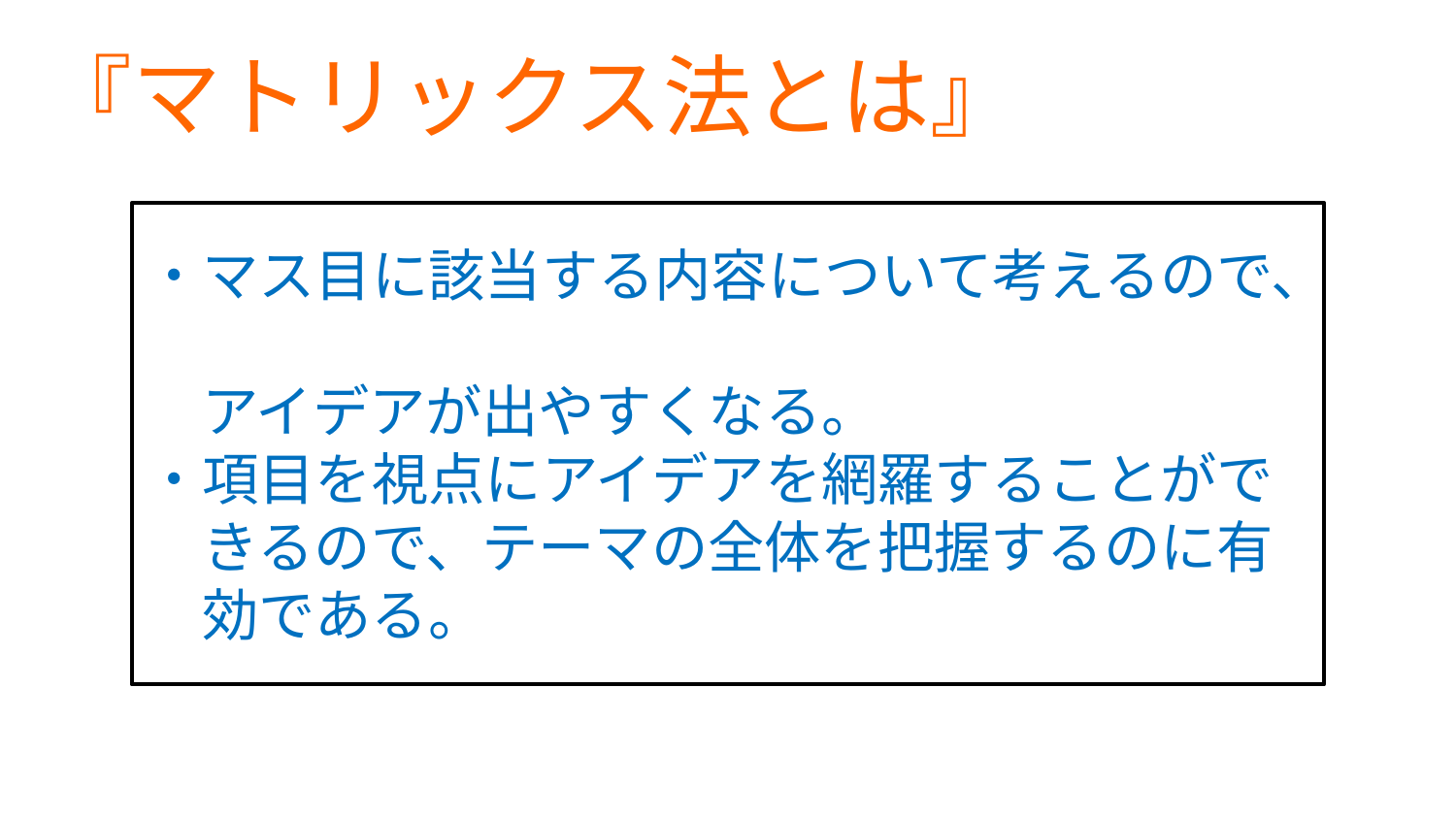

『マトリックス法とは』
・マス目に該当する内容について考えるので、
　アイデアが出やすくなる。
・項目を視点にアイデアを網羅することがで
　きるので、テーマの全体を把握するのに有
　効である。